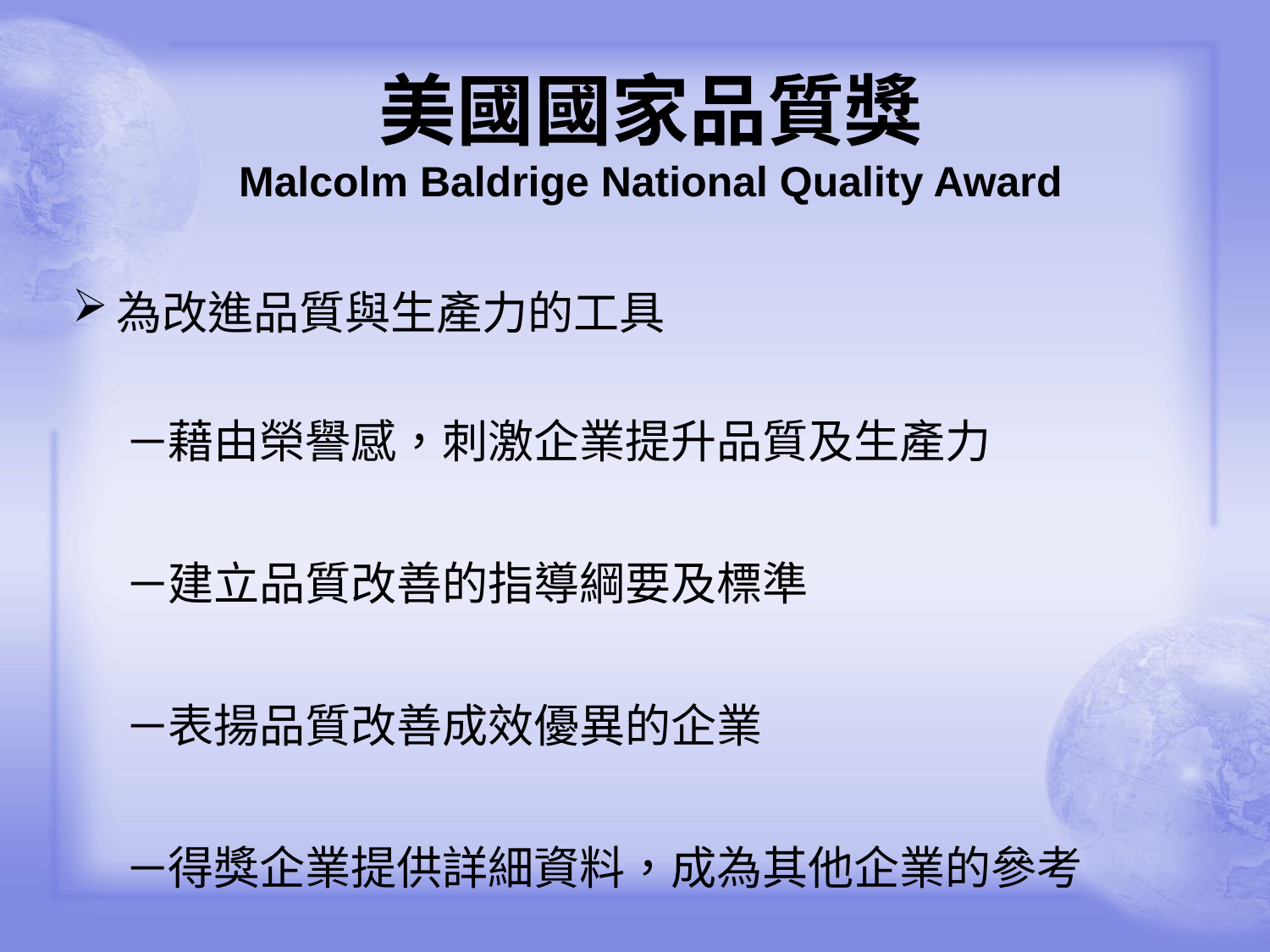

# 美國國家品質獎 Malcolm Baldrige National Quality Award
為改進品質與生產力的工具

藉由榮譽感，刺激企業提升品質及生產力

建立品質改善的指導綱要及標準

表揚品質改善成效優異的企業

得獎企業提供詳細資料，成為其他企業的參考